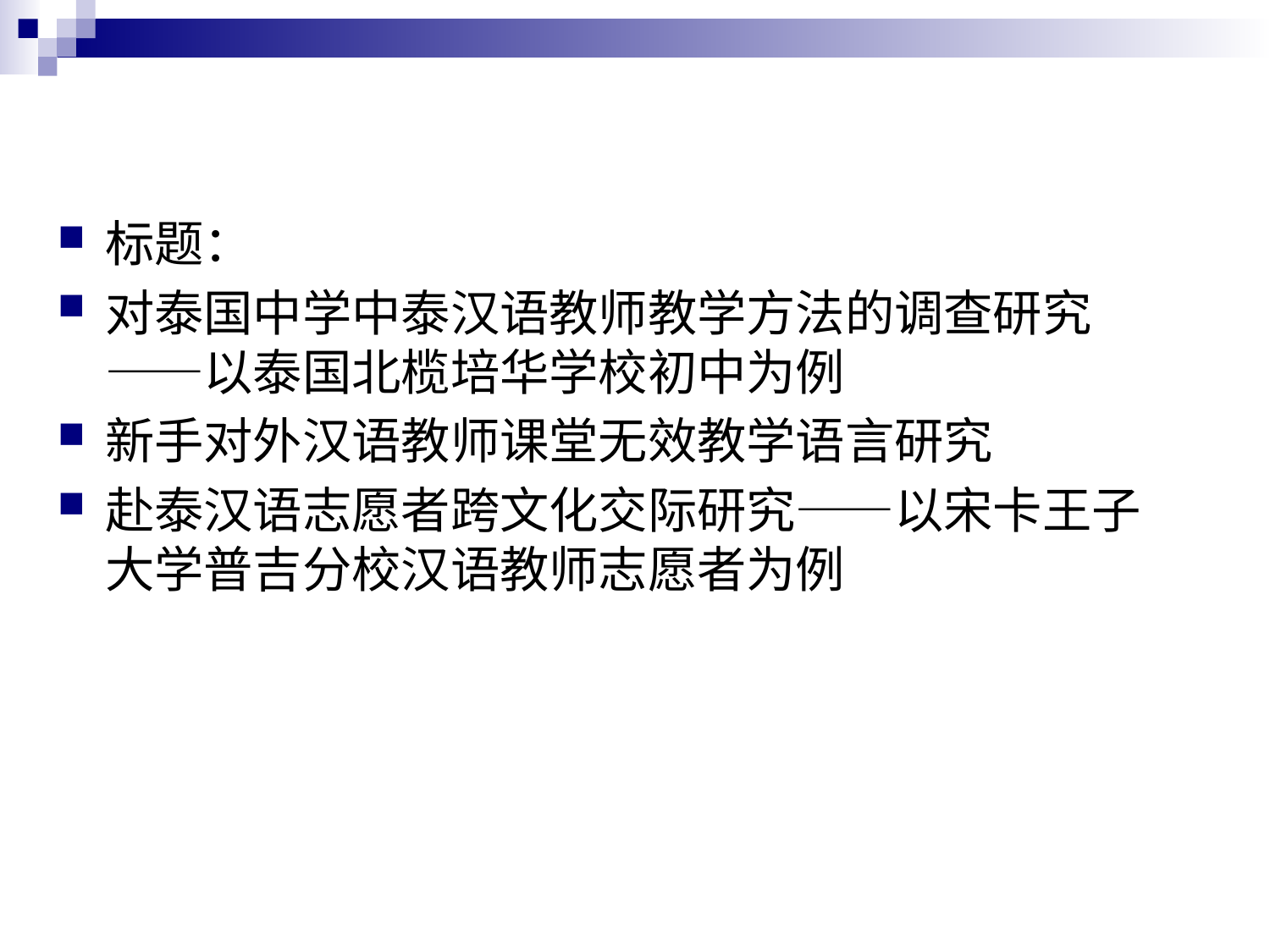

标题：
对泰国中学中泰汉语教师教学方法的调查研究——以泰国北榄培华学校初中为例
新手对外汉语教师课堂无效教学语言研究
赴泰汉语志愿者跨文化交际研究——以宋卡王子大学普吉分校汉语教师志愿者为例